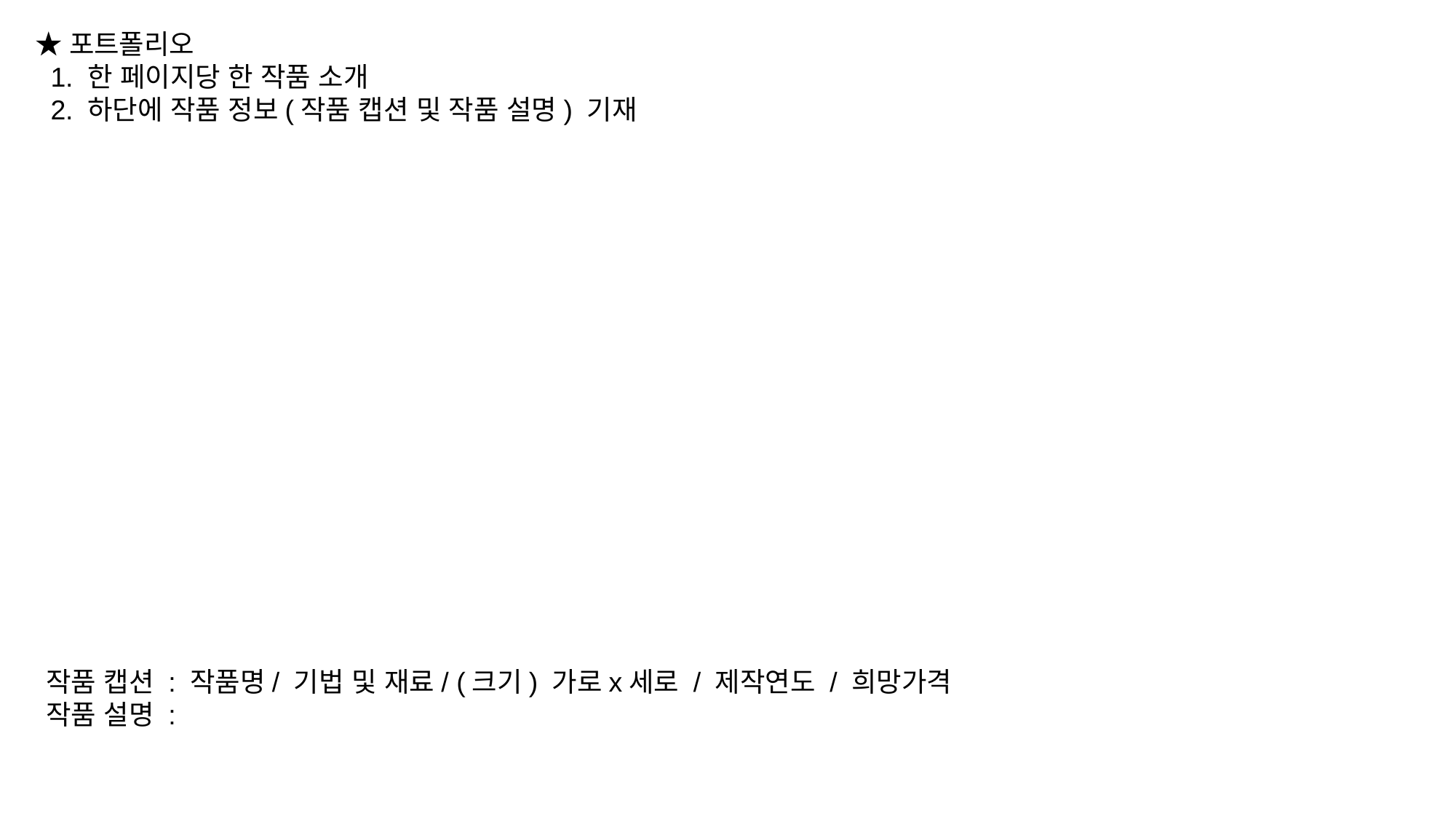

★포트폴리오
  1. 한 페이지당 한 작품 소개
  2. 하단에 작품 정보(작품 캡션 및 작품 설명) 기재
작품 캡션 : 작품명/ 기법 및 재료/ (크기) 가로x세로 / 제작연도 / 희망가격
작품 설명 :